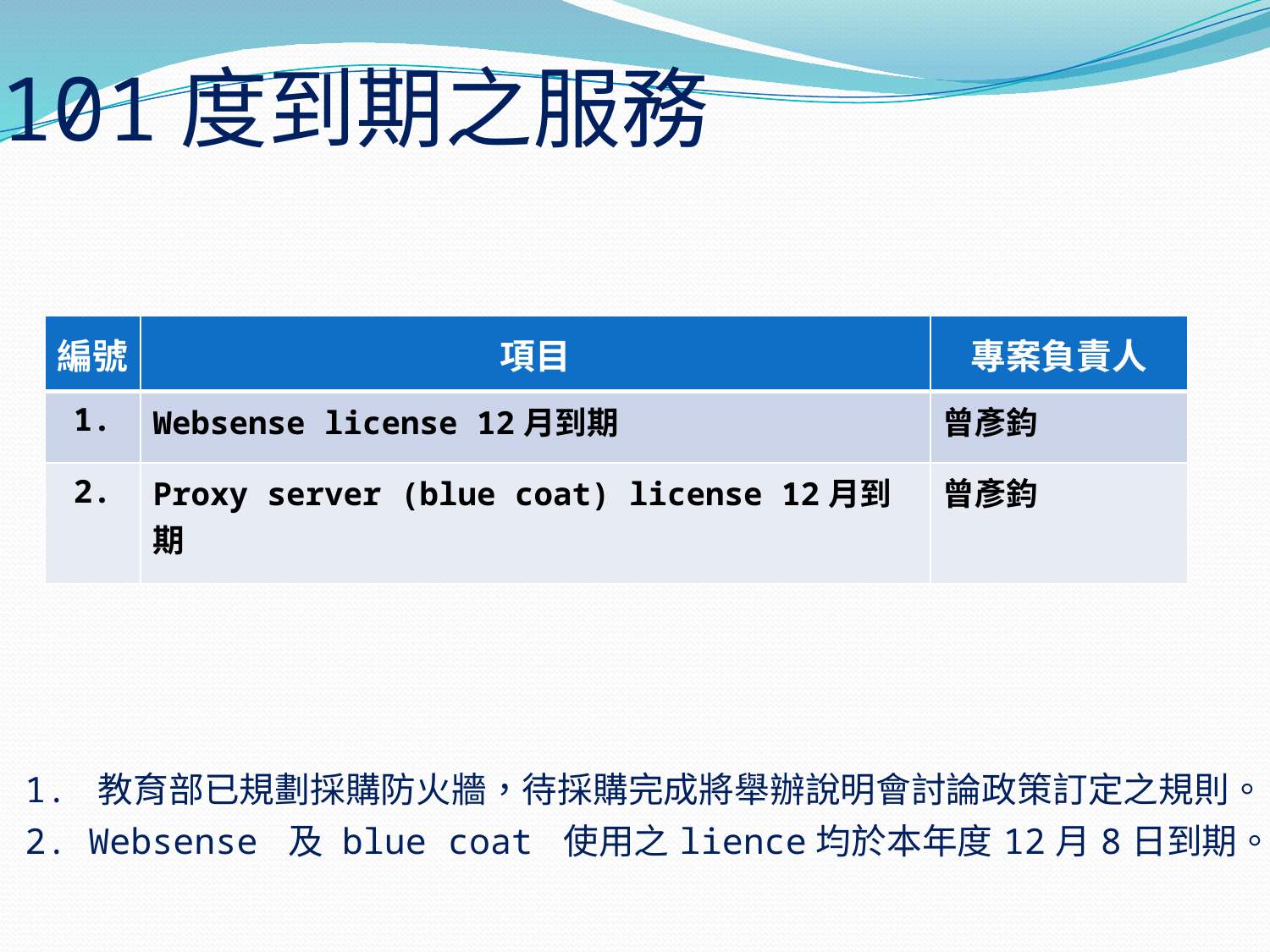

# 101度到期之服務
| 編號 | 項目 | 專案負責人 |
| --- | --- | --- |
| 1. | Websense license 12月到期 | 曾彥鈞 |
| 2. | Proxy server (blue coat) license 12月到期 | 曾彥鈞 |

1. 教育部已規劃採購防火牆，待採購完成將舉辦說明會討論政策訂定之規則。
2. Websense 及 blue coat 使用之lience均於本年度12月8日到期。